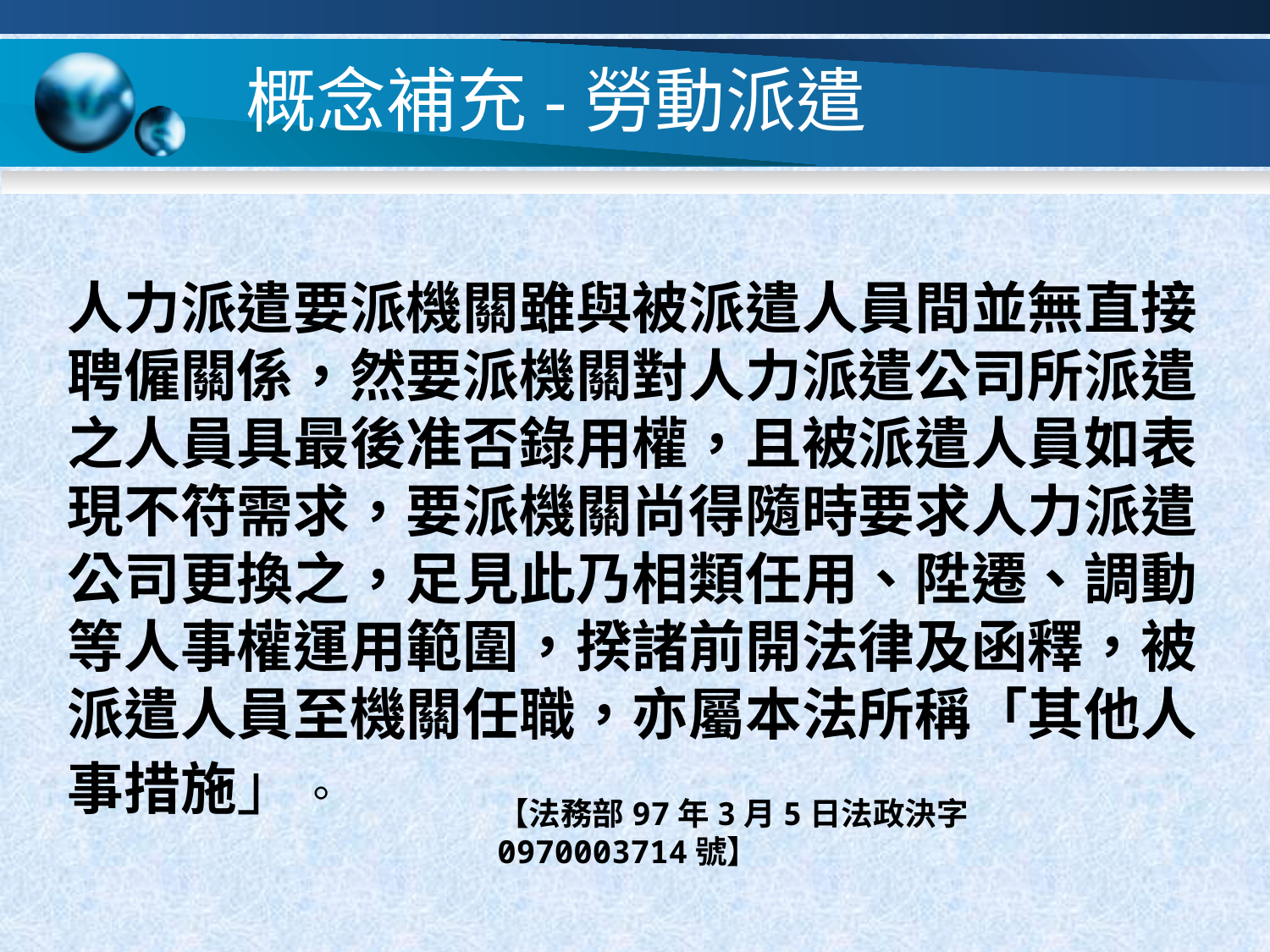

# 概念補充-勞動派遣
人力派遣要派機關雖與被派遣人員間並無直接聘僱關係，然要派機關對人力派遣公司所派遣之人員具最後准否錄用權，且被派遣人員如表現不符需求，要派機關尚得隨時要求人力派遣公司更換之，足見此乃相類任用、陞遷、調動等人事權運用範圍，揆諸前開法律及函釋，被派遣人員至機關任職，亦屬本法所稱「其他人事措施」。

【法務部97年3月5日法政決字0970003714號】